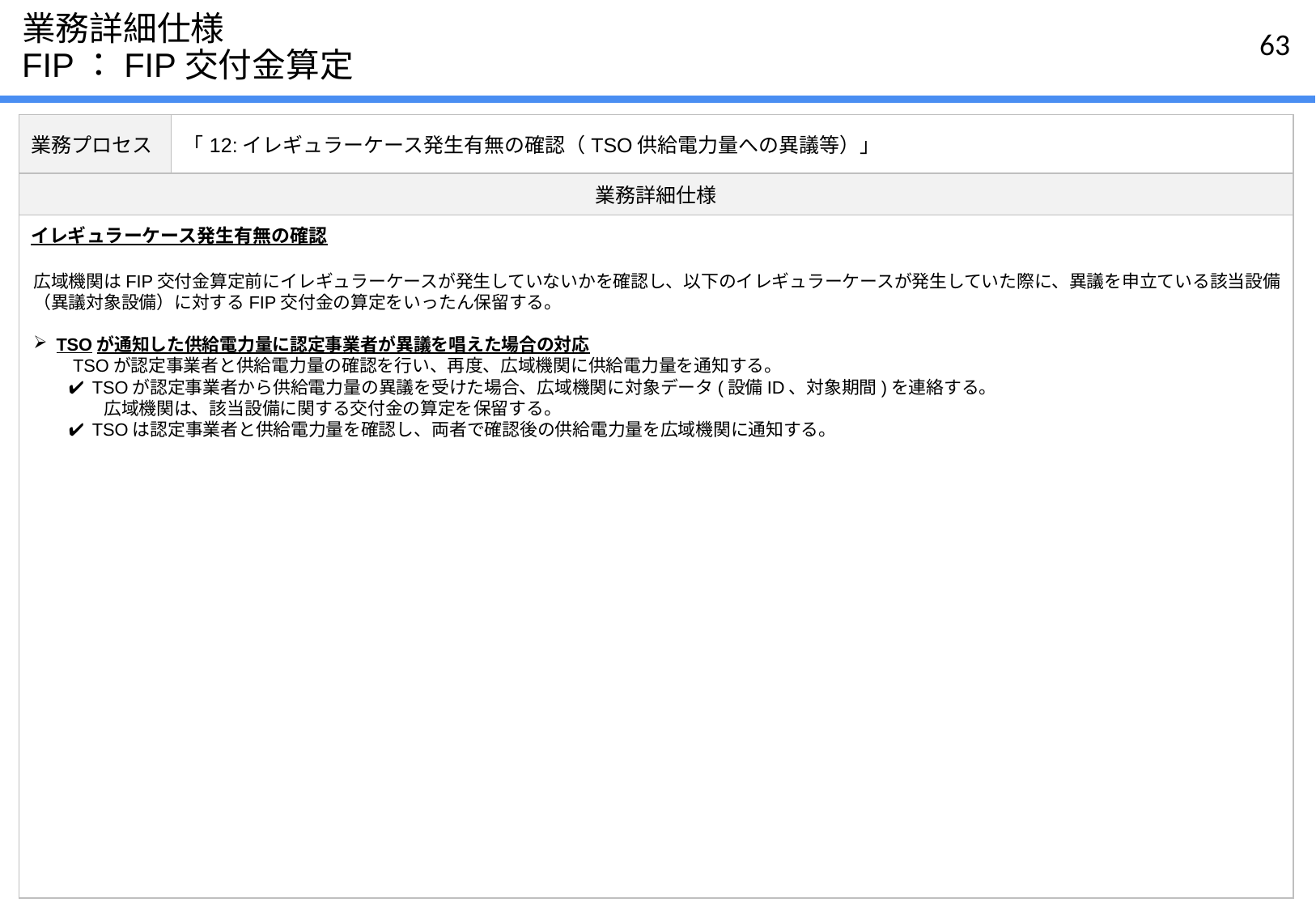

# 業務詳細仕様 FIP：FIP交付金算定
| 業務プロセス | 「12:イレギュラーケース発生有無の確認（TSO供給電力量への異議等）」 |
| --- | --- |
| 業務詳細仕様 |  |
| イレギュラーケース発生有無の確認 |  |
広域機関はFIP交付金算定前にイレギュラーケースが発生していないかを確認し、以下のイレギュラーケースが発生していた際に、異議を申立ている該当設備（異議対象設備）に対するFIP交付金の算定をいったん保留する。

TSOが通知した供給電力量に認定事業者が異議を唱えた場合の対応
　　TSOが認定事業者と供給電力量の確認を行い、再度、広域機関に供給電力量を通知する。
　　✔ TSOが認定事業者から供給電力量の異議を受けた場合、広域機関に対象データ(設備ID、対象期間)を連絡する。
　　　　広域機関は、該当設備に関する交付金の算定を保留する。
　　✔ TSOは認定事業者と供給電力量を確認し、両者で確認後の供給電力量を広域機関に通知する。